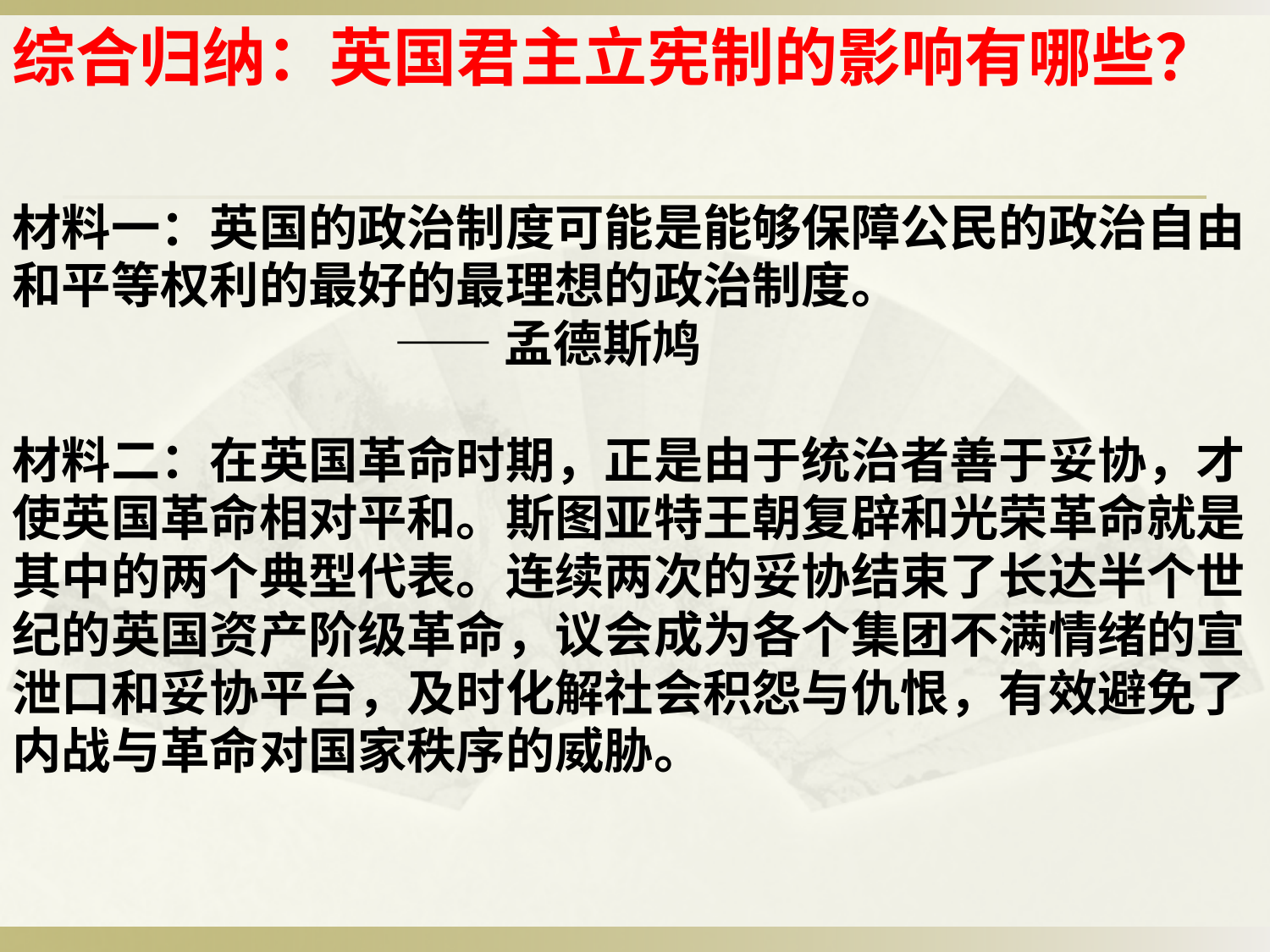

综合归纳：英国君主立宪制的影响有哪些？
材料一：英国的政治制度可能是能够保障公民的政治自由和平等权利的最好的最理想的政治制度。
                                  ——孟德斯鸠

材料二：在英国革命时期，正是由于统治者善于妥协，才使英国革命相对平和。斯图亚特王朝复辟和光荣革命就是其中的两个典型代表。连续两次的妥协结束了长达半个世纪的英国资产阶级革命，议会成为各个集团不满情绪的宣泄口和妥协平台，及时化解社会积怨与仇恨，有效避免了内战与革命对国家秩序的威胁。